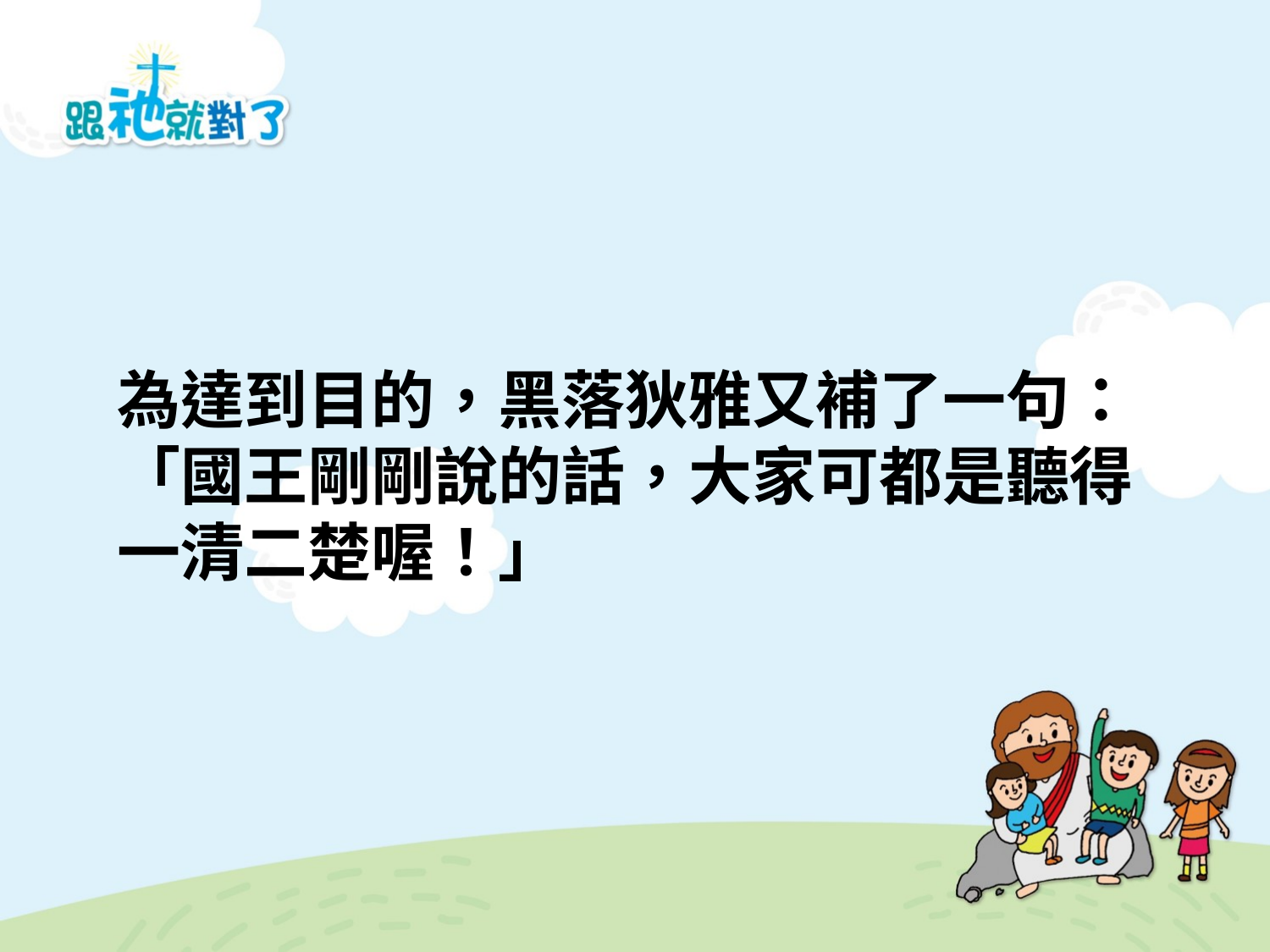

為達到目的，黑落狄雅又補了一句：「國王剛剛說的話，大家可都是聽得一清二楚喔！」